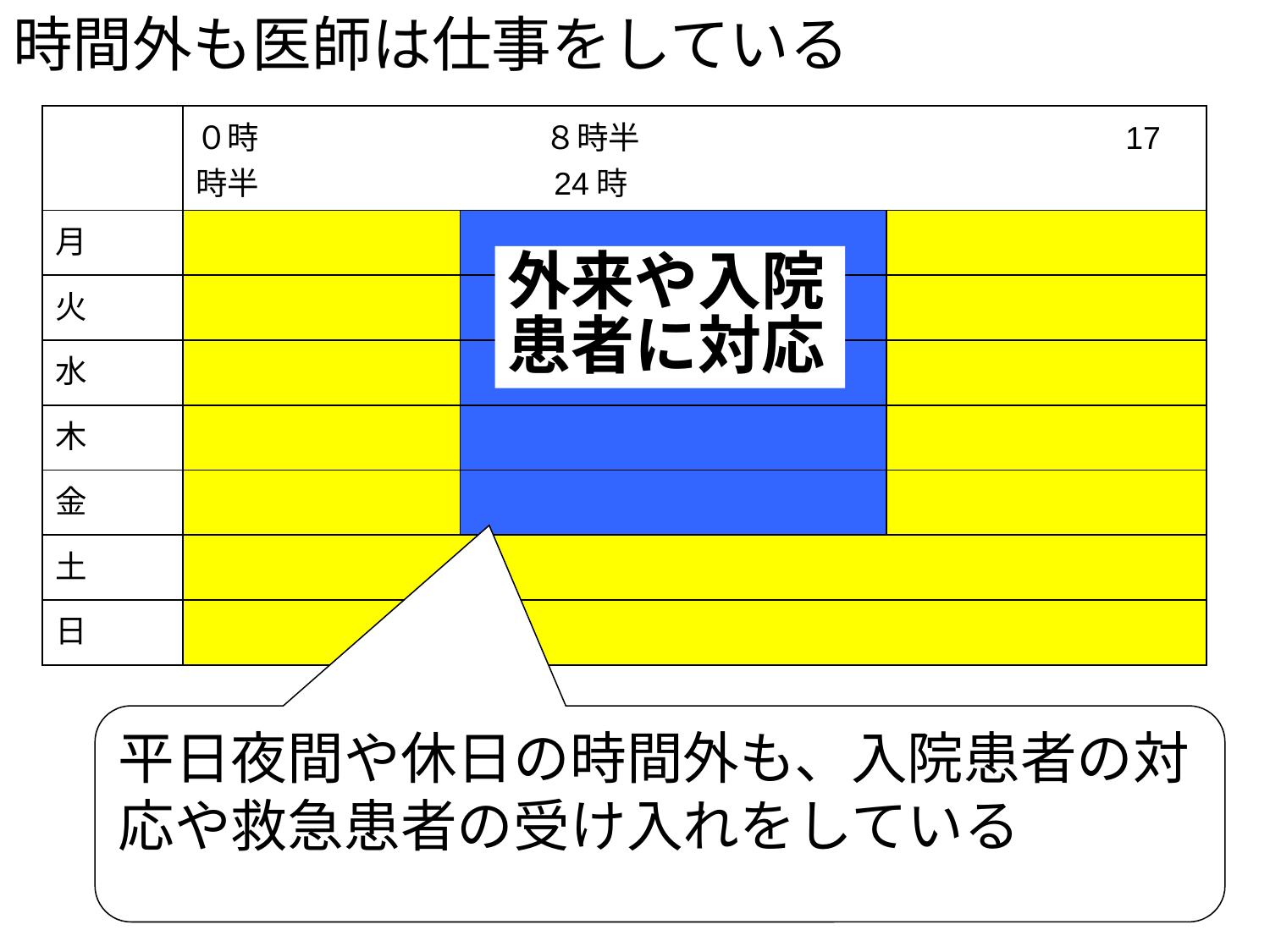

# 時間外も医師は仕事をしている
|  | ０時　　　　　　　　　８時半　　　　　　　　　　　　　　　17時半　　　　　　　　　24時 |  |  |
| --- | --- | --- | --- |
| 月 |  |  |  |
| 火 |  |  |  |
| 水 |  |  |  |
| 木 |  |  |  |
| 金 |  |  |  |
| 土 |  |  |  |
| 日 |  |  |  |
外来や入院患者に対応
平日夜間や休日の時間外も、入院患者の対応や救急患者の受け入れをしている